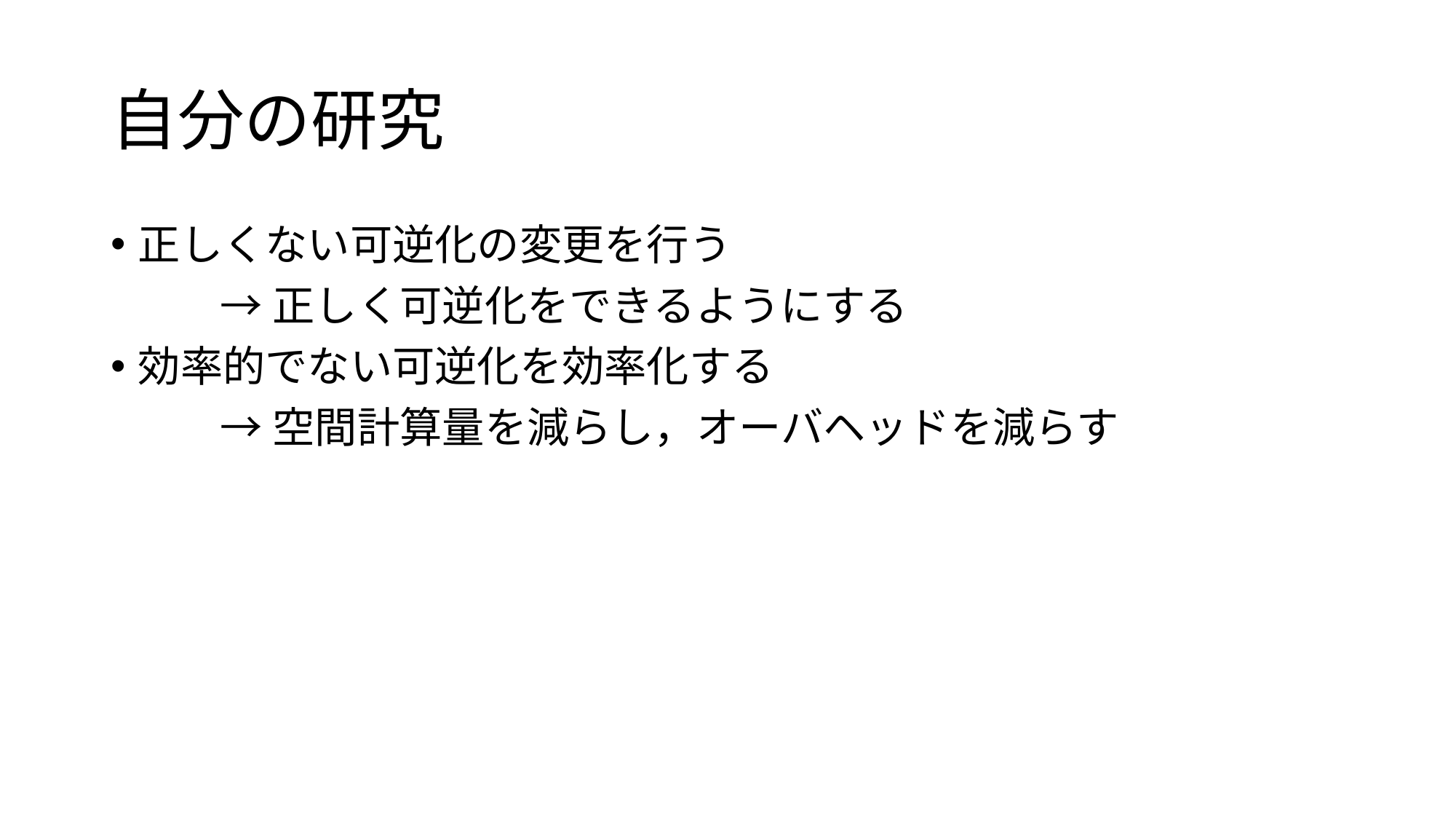

# 自分の研究
正しくない可逆化の変更を行う
	→正しく可逆化をできるようにする
効率的でない可逆化を効率化する
	→空間計算量を減らし，オーバヘッドを減らす